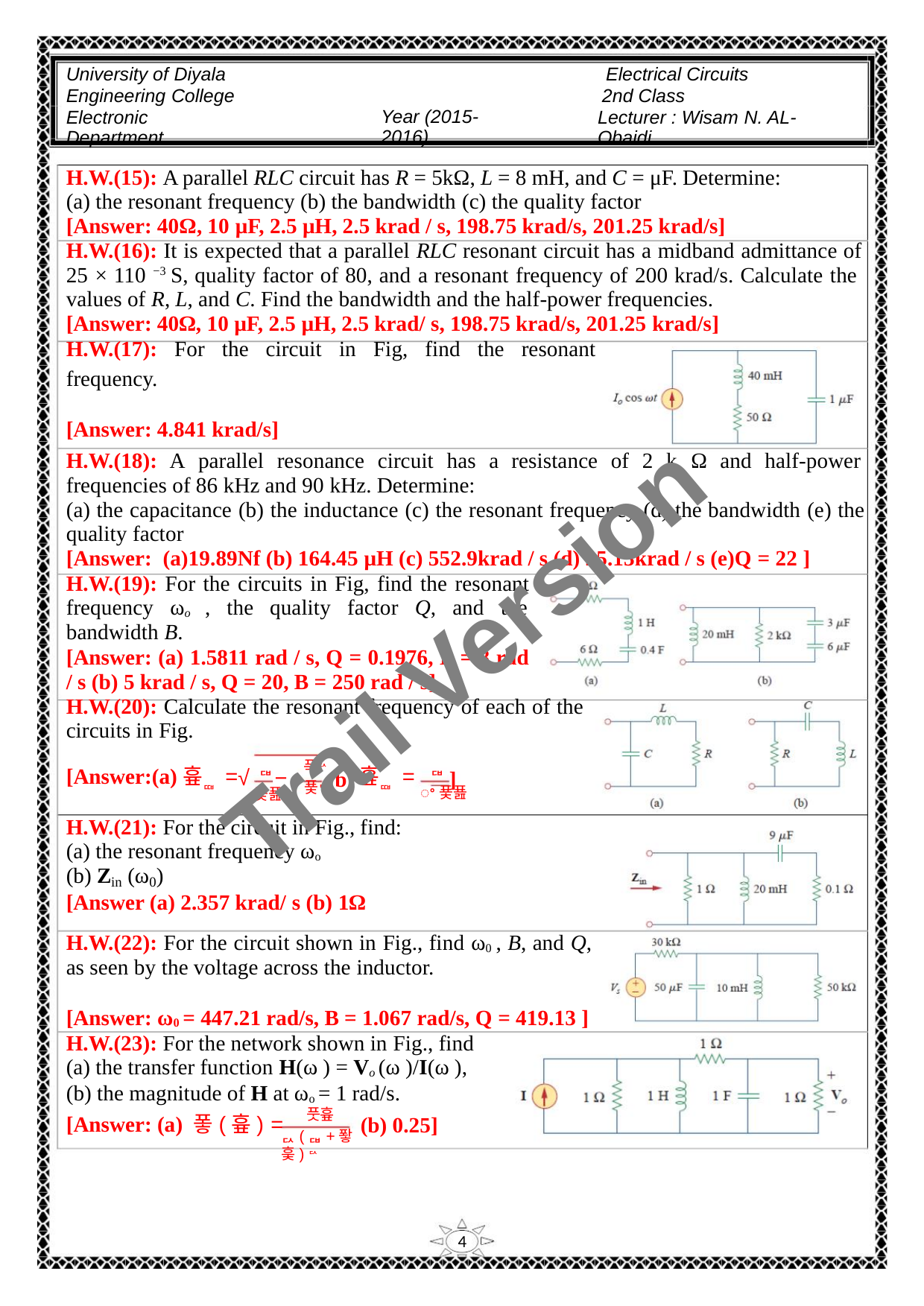

University of Diyala
Engineering College
Electronic Department
Electrical Circuits
2nd Class
Lecturer : Wisam N. AL-Obaidi
Year (2015-2016)
H.W.(15): A parallel RLC circuit has R = 5kΩ, L = 8 mH, and C = μF. Determine:
(a) the resonant frequency (b) the bandwidth (c) the quality factor
[Answer: 40Ω, 10 μF, 2.5 μH, 2.5 krad / s, 198.75 krad/s, 201.25 krad/s]
H.W.(16): It is expected that a parallel RLC resonant circuit has a midband admittance of
25 × 110 −3 S, quality factor of 80, and a resonant frequency of 200 krad/s. Calculate the
values of R, L, and C. Find the bandwidth and the half-power frequencies.
[Answer: 40Ω, 10 µF, 2.5 µH, 2.5 krad/ s, 198.75 krad/s, 201.25 krad/s]
H.W.(17): For the circuit in Fig, find the resonant
frequency.
[Answer: 4.841 krad/s]
H.W.(18): A parallel resonance circuit has a resistance of 2 k Ω and half-power
frequencies of 86 kHz and 90 kHz. Determine:
(a) the capacitance (b) the inductance (c) the resonant frequency (d) the bandwidth (e) the
quality factor
[Answer: (a)19.89Nf (b) 164.45 μH (c) 552.9krad / s (d) 25.13krad / s (e)Q = 22 ]
H.W.(19): For the circuits in Fig, find the resonant
frequency ωo , the quality factor Q, and the
bandwidth B.
[Answer: (a) 1.5811 rad / s, Q = 0.1976, B = 8 rad
/ s (b) 5 krad / s, Q = 20, B = 250 rad / s]
H.W.(20): Calculate the resonant frequency of each of the
circuits in Fig.
Trail Version
Trail Version
Trail Version
Trail Version
Trail Version
Trail Version
Trail Version
Trail Version
Trail Version
Trail Version
Trail Version
Trail Version
Trail Version
푹ퟐ
푳ퟐ
ퟏ
ퟏ
√ −
푳푪
[Answer:(a)흎ퟎ =
흎ퟎ =
(b)
]
ꢀ푳푪
H.W.(21): For the circuit in Fig., find:
(a) the resonant frequency ωo
(b) Z (ω )
in
0
[Answer (a) 2.357 krad/ s (b) 1Ω
H.W.(22): For the circuit shown in Fig., find ω0 , B, and Q,
as seen by the voltage across the inductor.
[Answer: ω0 = 447.21 rad/s, B = 1.067 rad/s, Q = 419.13 ]
H.W.(23): For the network shown in Fig., find
(a) the transfer function H(ω ) = Vo (ω )/I(ω ),
(b) the magnitude of H at ωo = 1 rad/s.
풋흎
[Answer: (a) 퐇(흎) =
(b) 0.25]
ퟐ(ퟏ+퐣훚)ퟐ
4